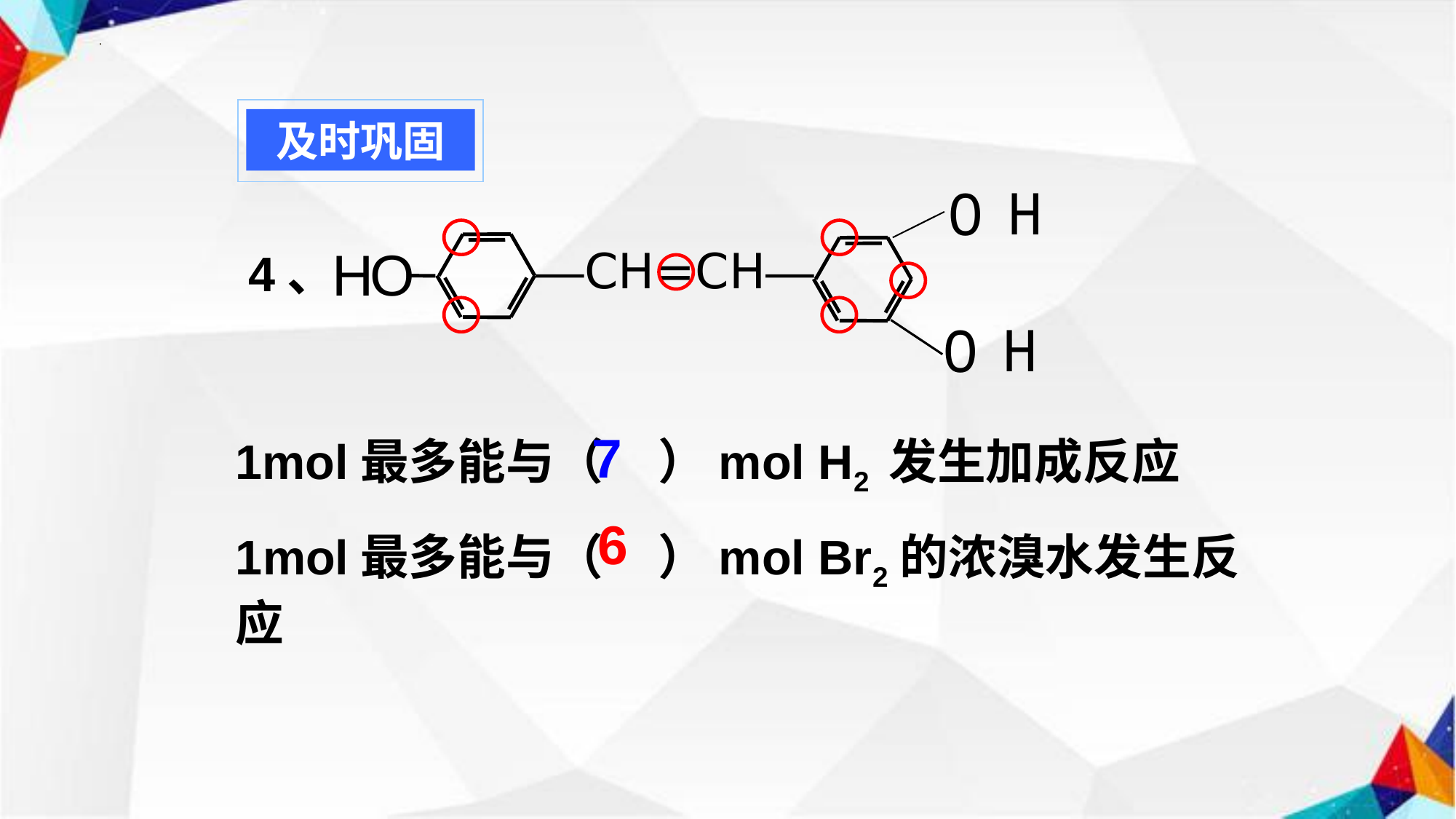

及时巩固
 H
O

—CH=CH—

H
O

 H
O

4、

7
1mol最多能与（     ）mol H2 发生加成反应
6
1mol最多能与（     ）mol Br2的浓溴水发生反应